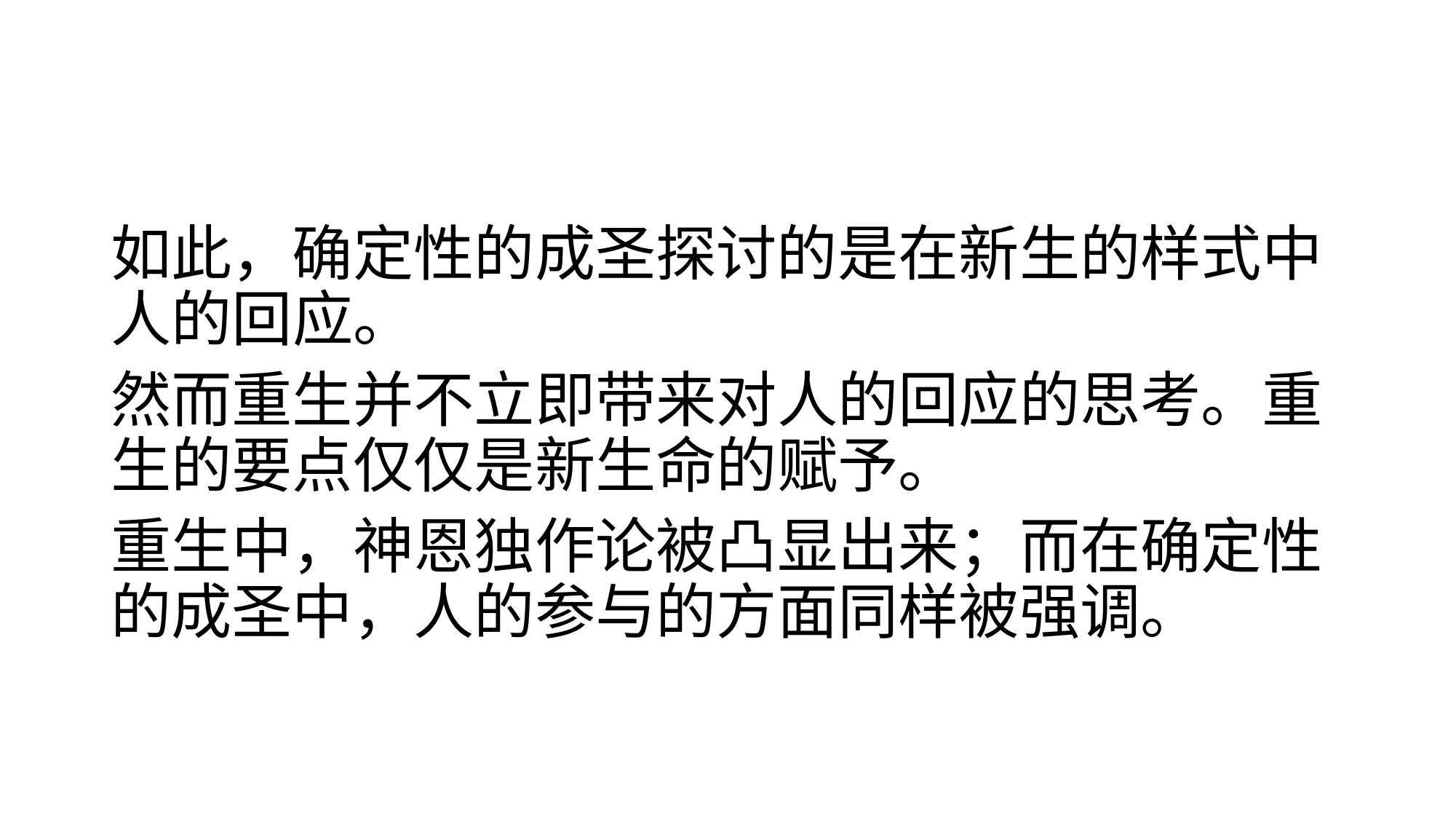

#
如此，确定性的成圣探讨的是在新生的样式中人的回应。
然而重生并不立即带来对人的回应的思考。重生的要点仅仅是新生命的赋予。
重生中，神恩独作论被凸显出来；而在确定性的成圣中，人的参与的方面同样被强调。